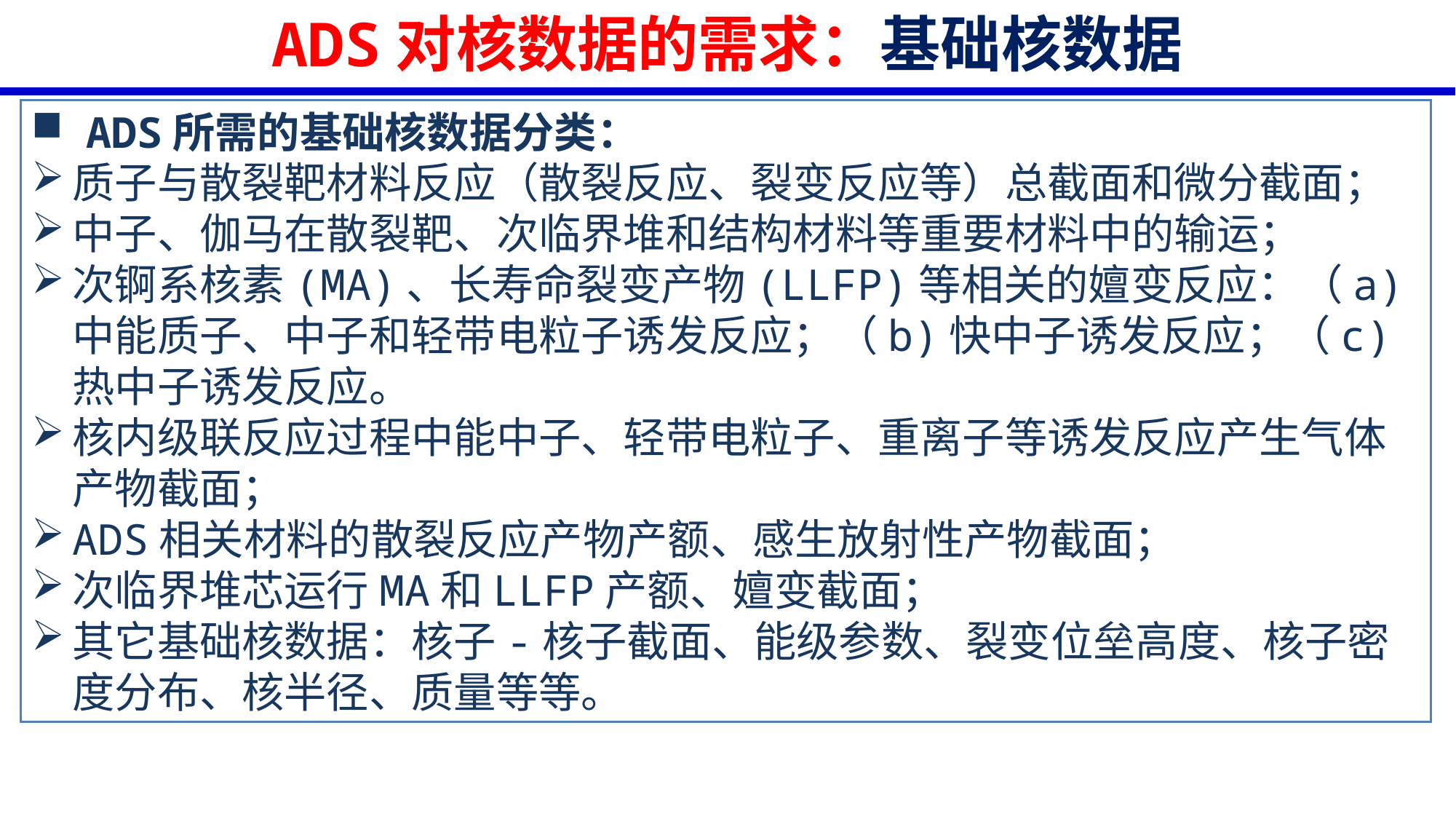

ADS对核数据的需求：基础核数据
ADS所需的基础核数据分类：
质子与散裂靶材料反应（散裂反应、裂变反应等）总截面和微分截面；
中子、伽马在散裂靶、次临界堆和结构材料等重要材料中的输运；
次锕系核素(MA)、长寿命裂变产物(LLFP)等相关的嬗变反应：（a)中能质子、中子和轻带电粒子诱发反应；（b)快中子诱发反应；（c)热中子诱发反应。
核内级联反应过程中能中子、轻带电粒子、重离子等诱发反应产生气体产物截面；
ADS相关材料的散裂反应产物产额、感生放射性产物截面；
次临界堆芯运行MA和LLFP产额、嬗变截面；
其它基础核数据：核子-核子截面、能级参数、裂变位垒高度、核子密度分布、核半径、质量等等。